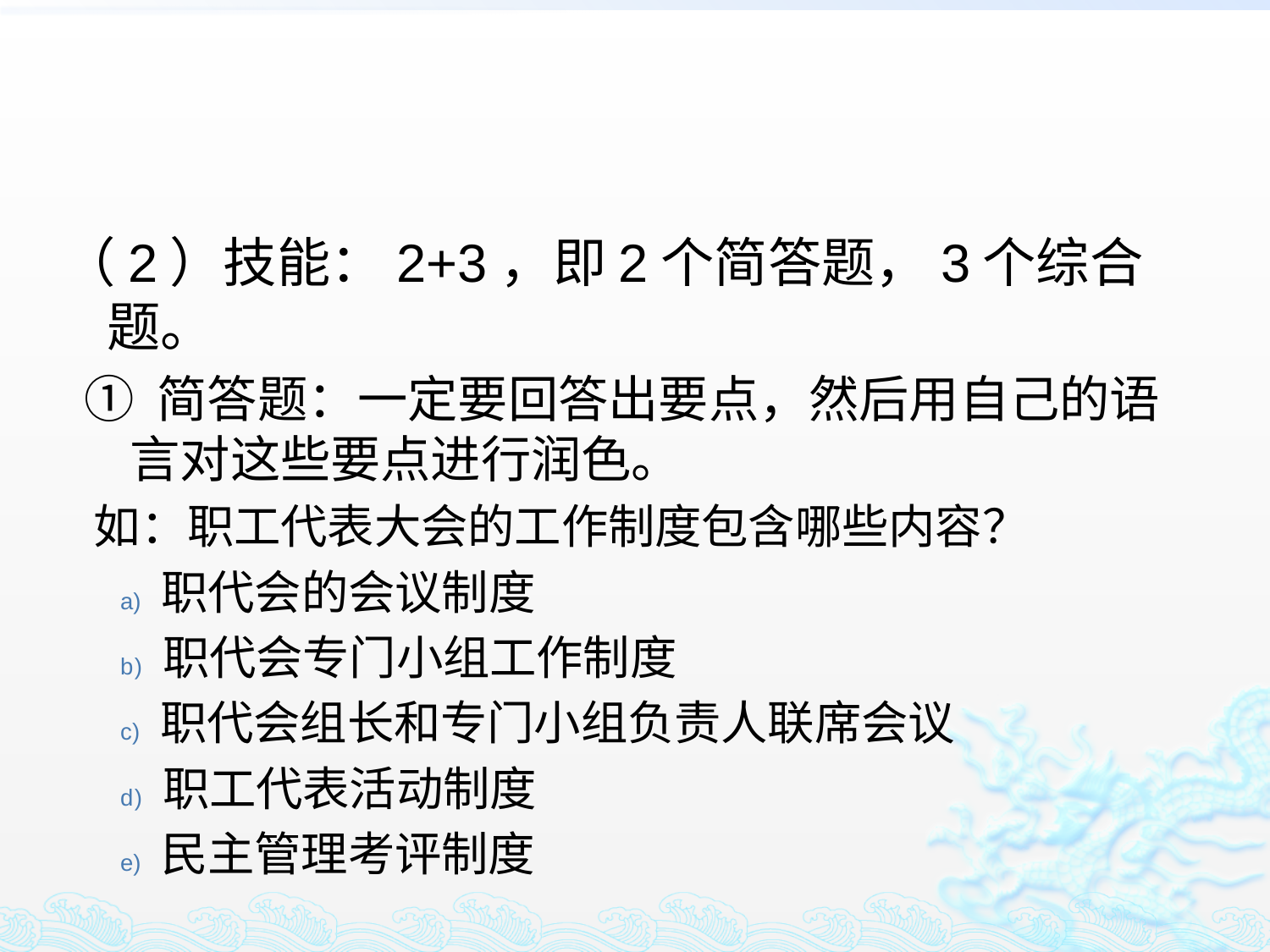

#
（2）技能：2+3，即2个简答题，3个综合题。
  ① 简答题：一定要回答出要点，然后用自己的语言对这些要点进行润色。
  如：职工代表大会的工作制度包含哪些内容？
 职代会的会议制度
 职代会专门小组工作制度
 职代会组长和专门小组负责人联席会议
 职工代表活动制度
 民主管理考评制度